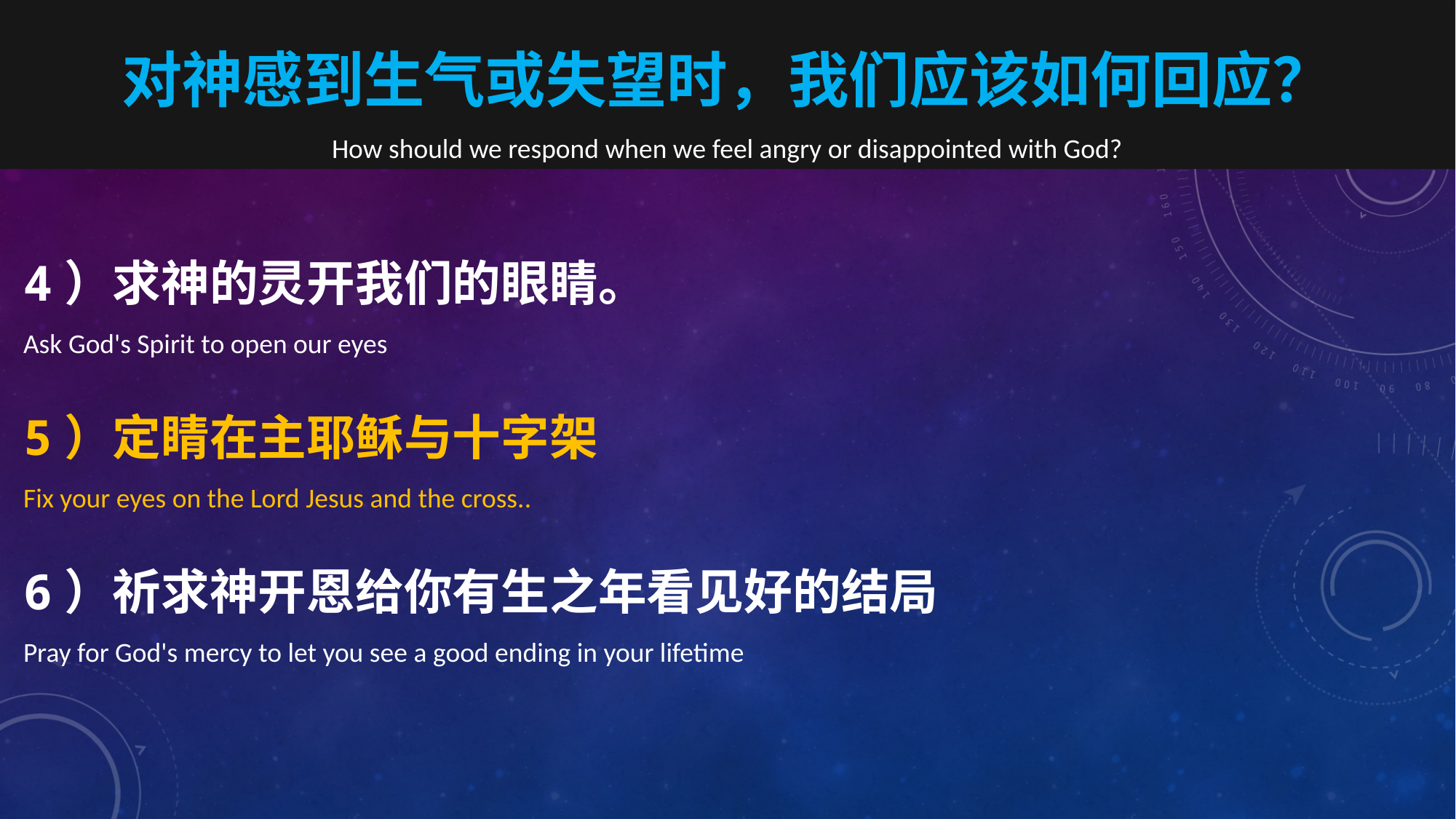

对神感到生气或失望时，我们应该如何回应？
How should we respond when we feel angry or disappointed with God?
4）求神的灵开我们的眼睛。
Ask God's Spirit to open our eyes
5）定睛在主耶稣与十字架
Fix your eyes on the Lord Jesus and the cross..
6）祈求神开恩给你有生之年看见好的结局
Pray for God's mercy to let you see a good ending in your lifetime